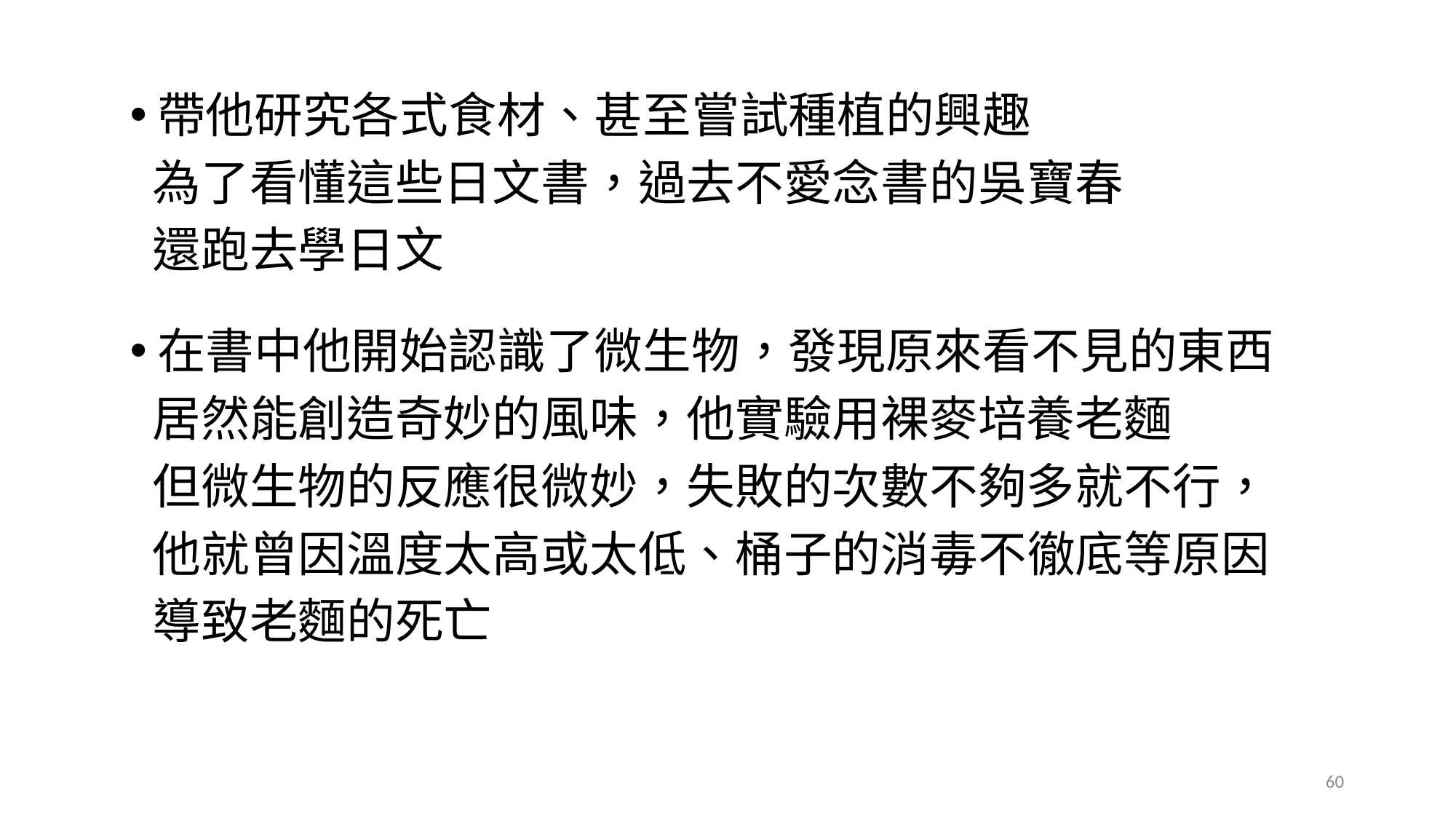

#
帶他研究各式食材、甚至嘗試種植的興趣
 為了看懂這些日文書，過去不愛念書的吳寶春
 還跑去學日文

在書中他開始認識了微生物，發現原來看不見的東西
 居然能創造奇妙的風味，他實驗用裸麥培養老麵
 但微生物的反應很微妙，失敗的次數不夠多就不行，
 他就曾因溫度太高或太低、桶子的消毒不徹底等原因
 導致老麵的死亡
60